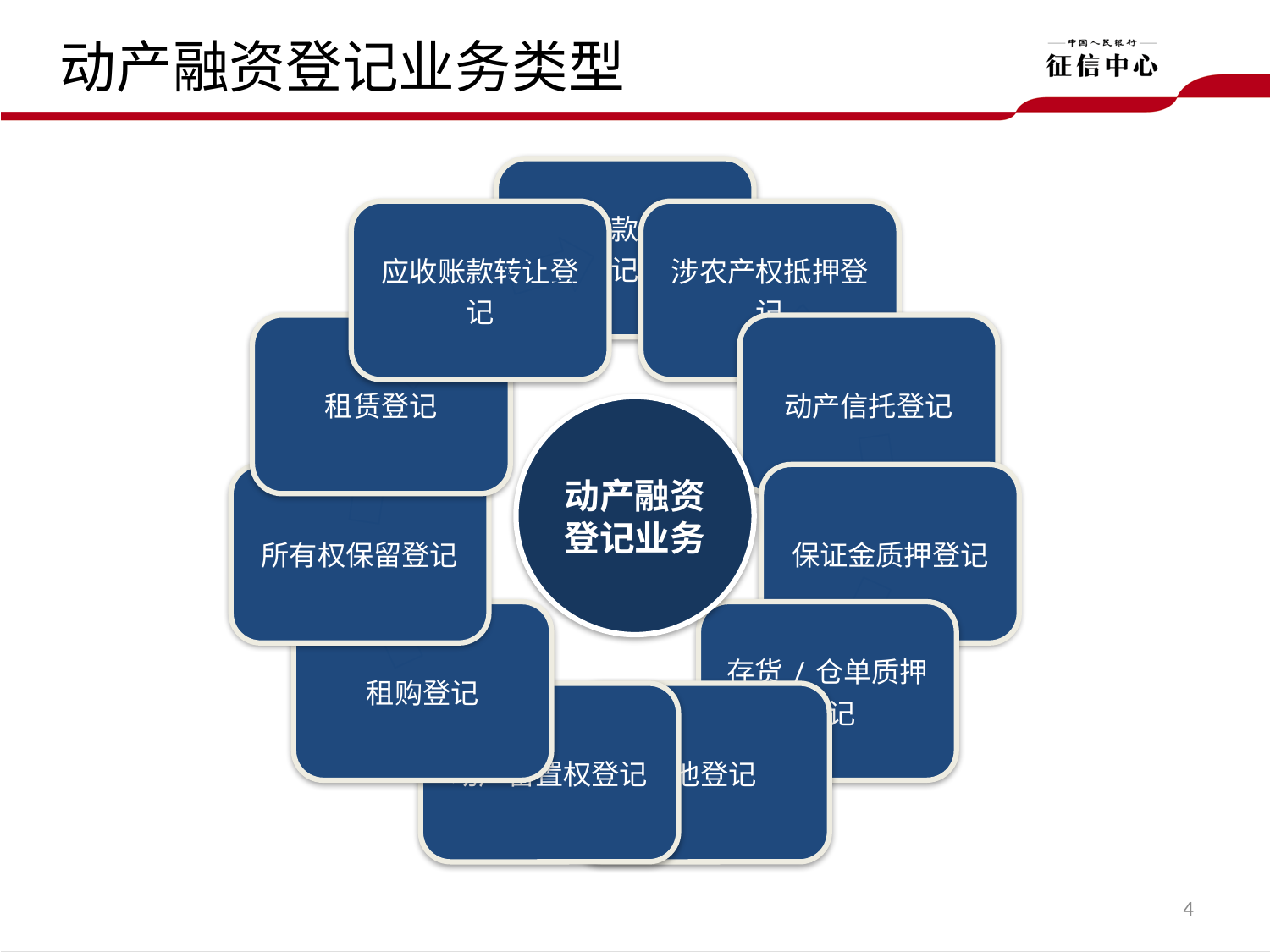

# 动产融资登记业务类型
租赁登记
应收账款转让登记
所有权保留登记
租购登记
动产留置权登记
其他登记
存货/仓单质押登记
保证金质押登记
动产信托登记
涉农产权抵押登记
动产融资登记业务
4